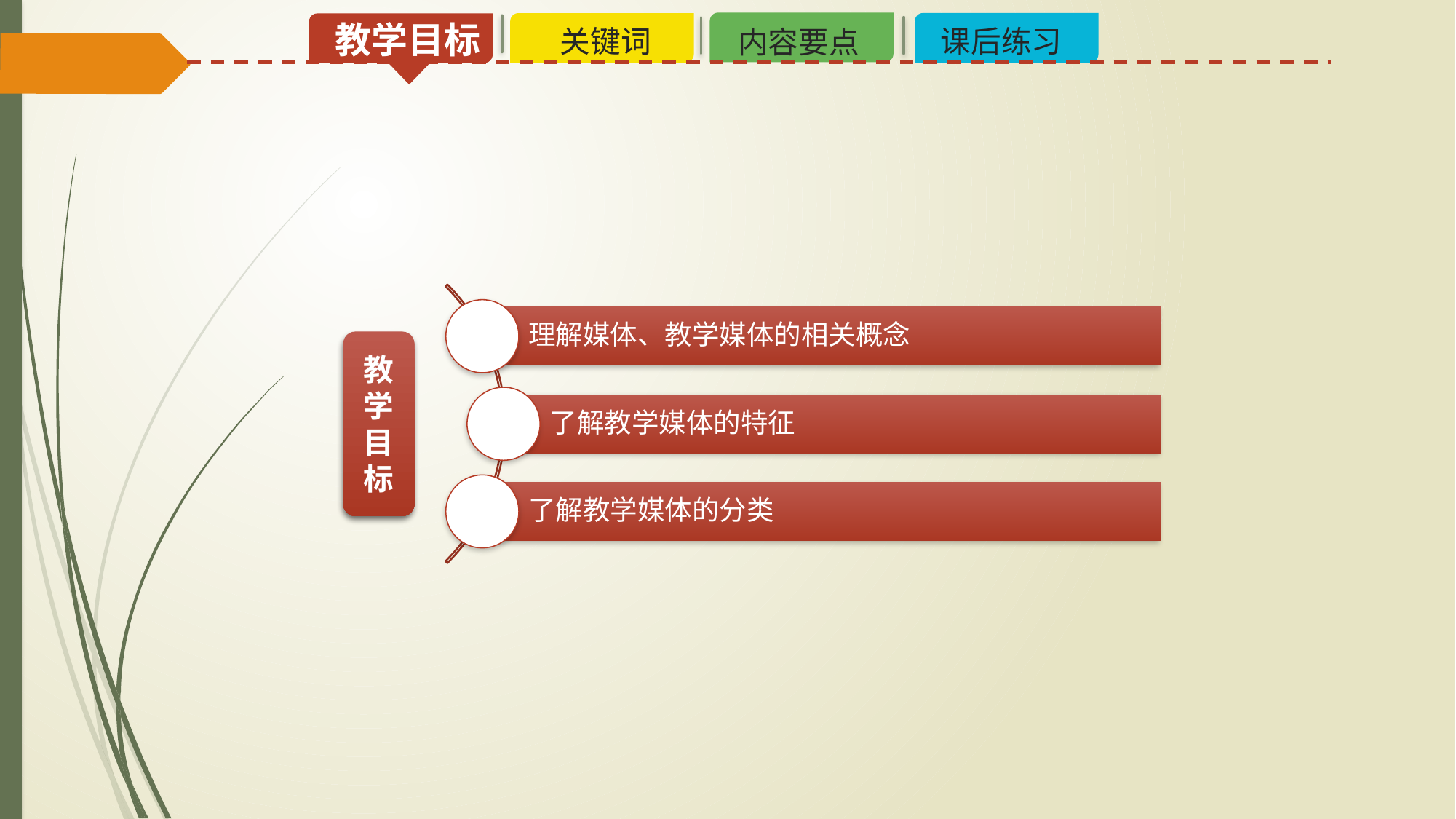

理解媒体、教学媒体的相关概念
了解教学媒体的特征
了解教学媒体的分类
教 学
目 标